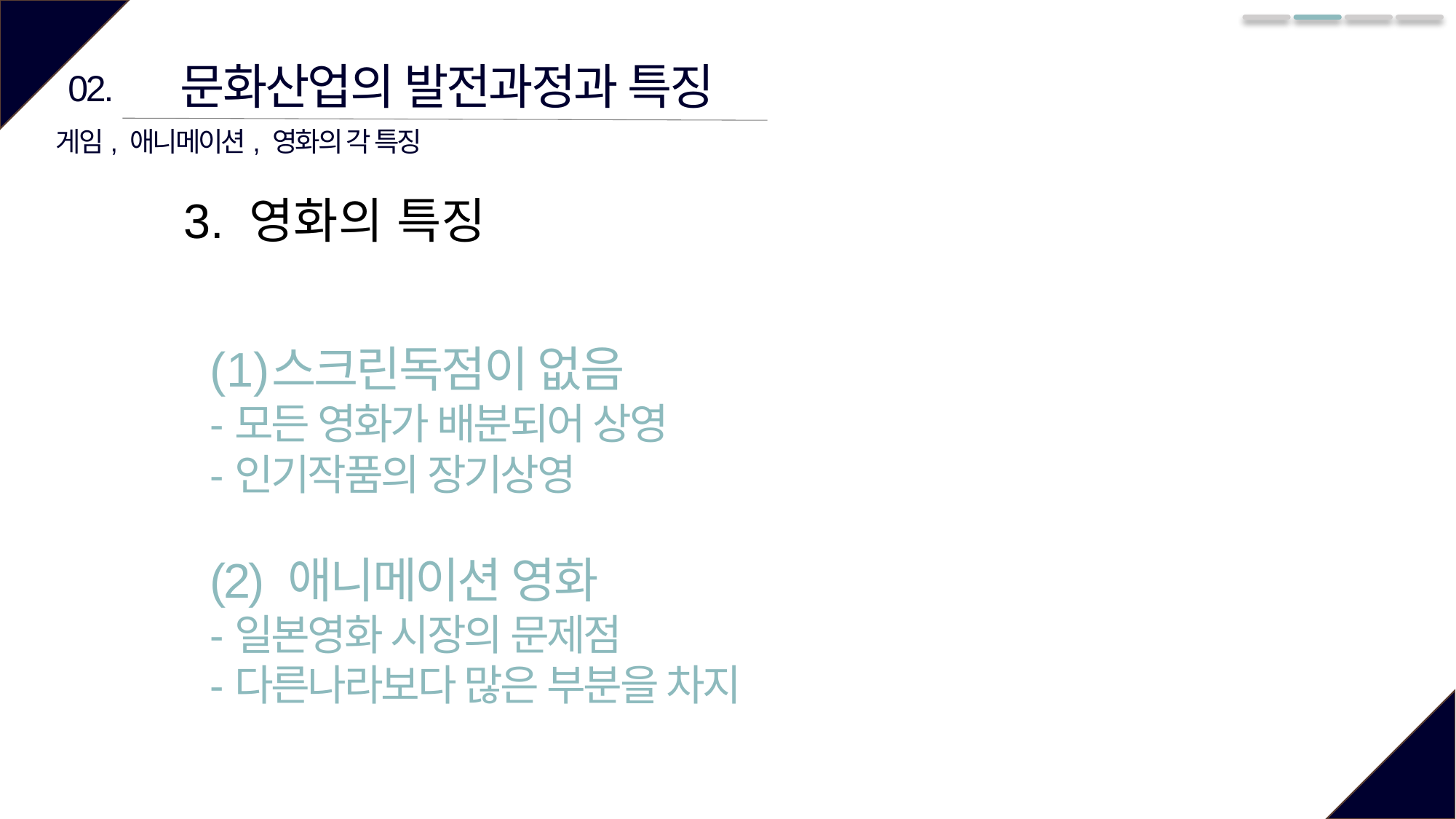

문화산업의 발전과정과 특징
02.
게임, 애니메이션, 영화의 각 특징
3. 영화의 특징
스크린독점이 없음
-모든 영화가 배분되어 상영
-인기작품의 장기상영

(2) 애니메이션 영화
-일본영화 시장의 문제점
-다른나라보다 많은 부분을 차지